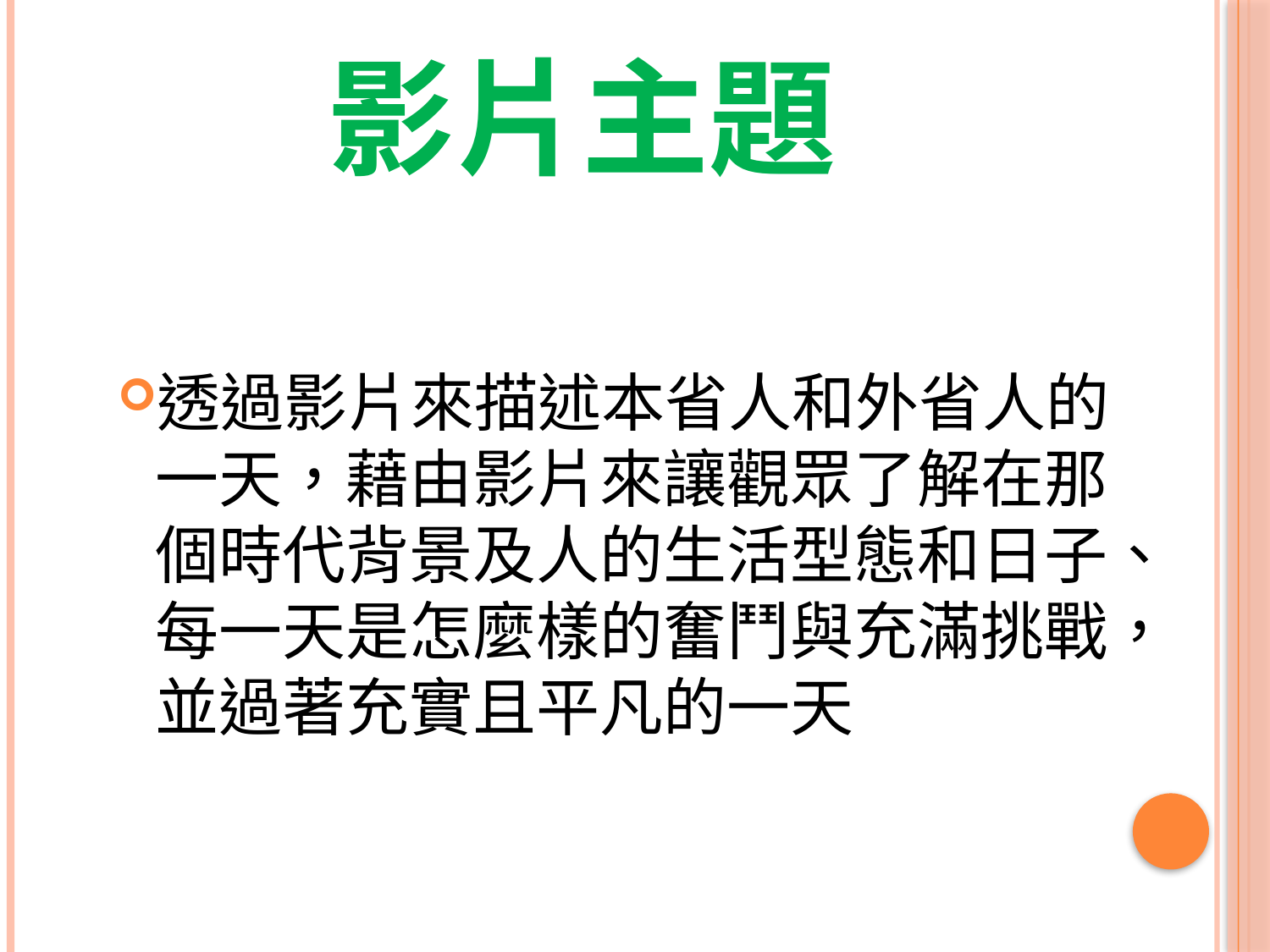

# 影片主題
透過影片來描述本省人和外省人的一天，藉由影片來讓觀眾了解在那個時代背景及人的生活型態和日子、每一天是怎麼樣的奮鬥與充滿挑戰，並過著充實且平凡的一天